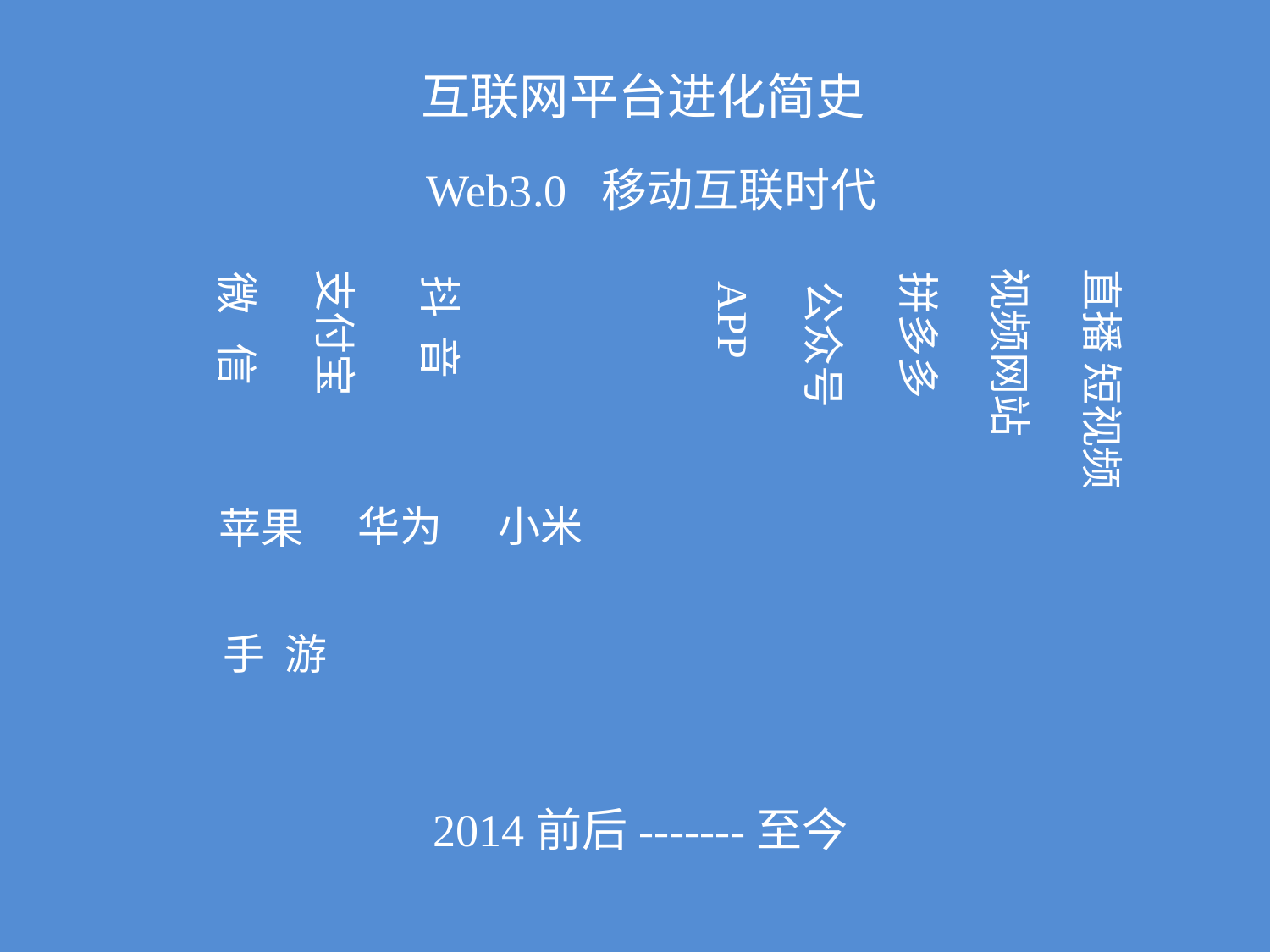

互联网平台进化简史

   Web3.0  移动互联时代
视频网站
直播 短视频
支付宝
拼多多
微   信
抖  音
APP
公众号

小米
华为
苹果
手  游
   2014前后-------至今